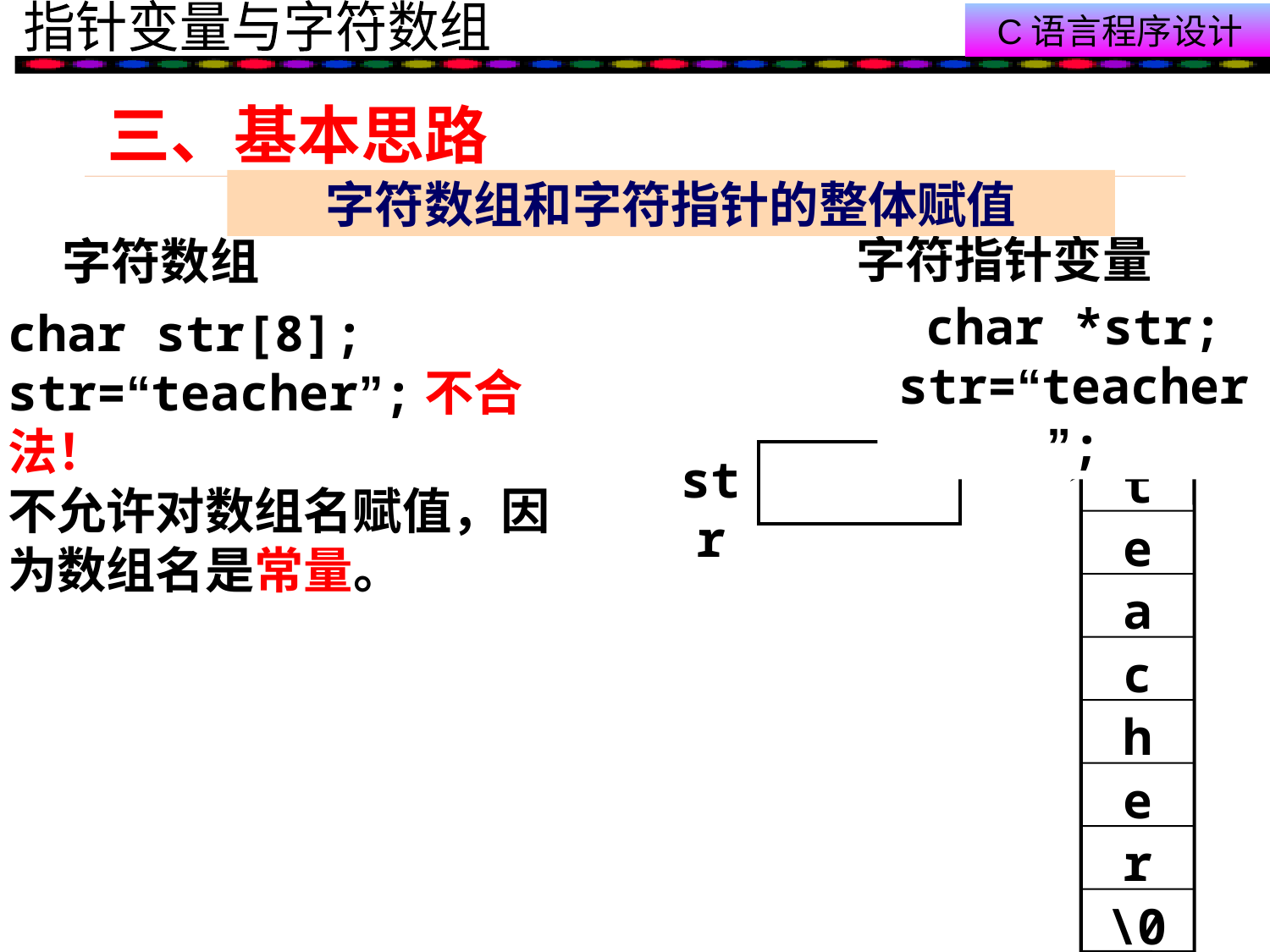

# 三、基本思路
字符数组和字符指针的整体赋值
字符指针变量
字符数组
char *str;
str=“teacher”;
char str[8];
str=“teacher”;不合法！
不允许对数组名赋值，因为数组名是常量。
str

t

e

a

c

h

e

r

\0